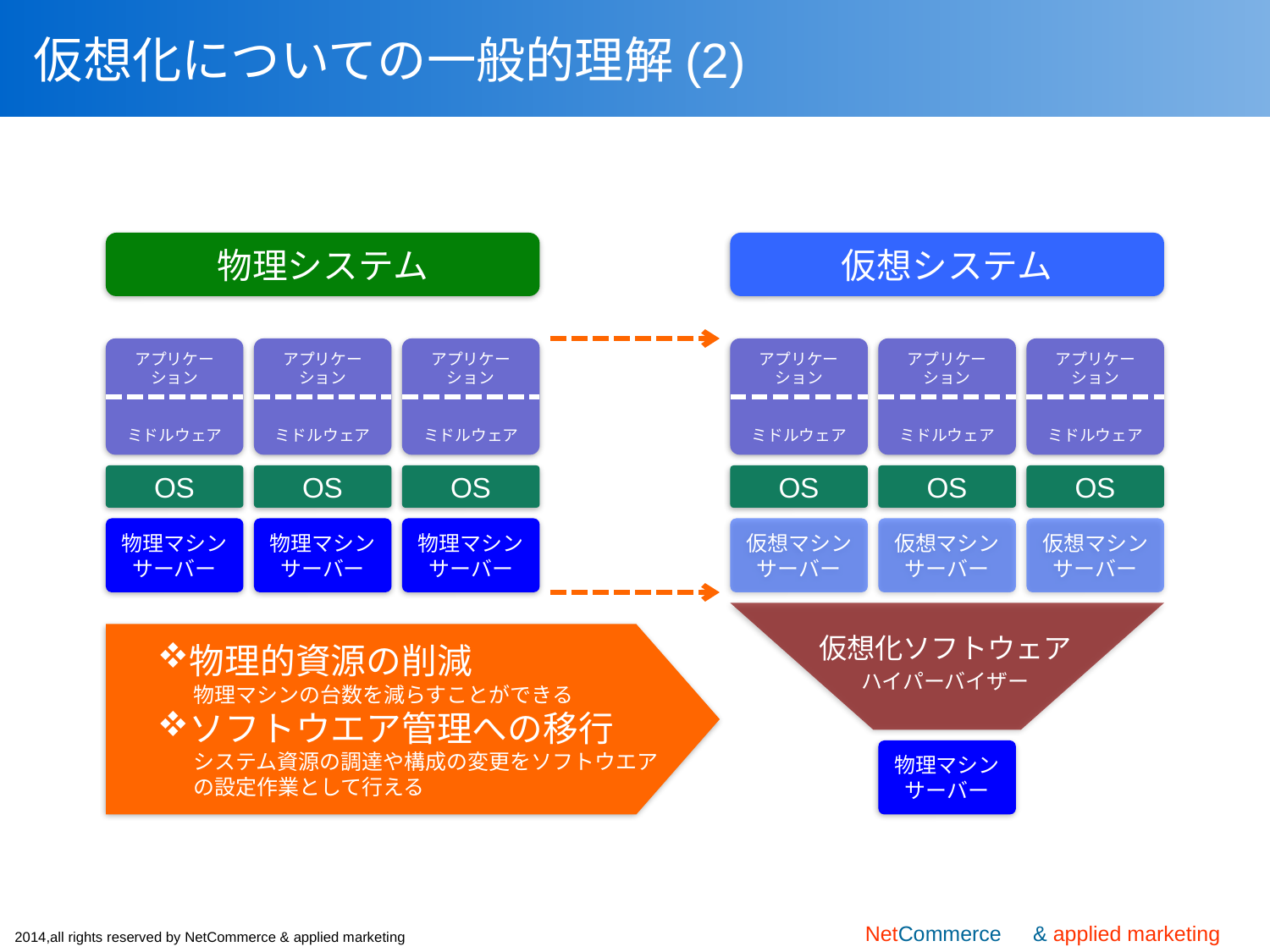

# 仮想化についての一般的理解(2)
物理システム
仮想システム
アプリケーション

ミドルウェア
アプリケーション

ミドルウェア
アプリケーション

ミドルウェア
OS
OS
OS
仮想マシン
サーバー
仮想マシン
サーバー
仮想マシン
サーバー

仮想化ソフトウェア
ハイパーバイザー
物理マシン
サーバー
アプリケーション

ミドルウェア
アプリケーション

ミドルウェア
アプリケーション

ミドルウェア
OS
OS
OS
物理マシン
サーバー
物理マシン
サーバー
物理マシン
サーバー
物理的資源の削減
物理マシンの台数を減らすことができる
ソフトウエア管理への移行
システム資源の調達や構成の変更をソフトウエア
の設定作業として行える